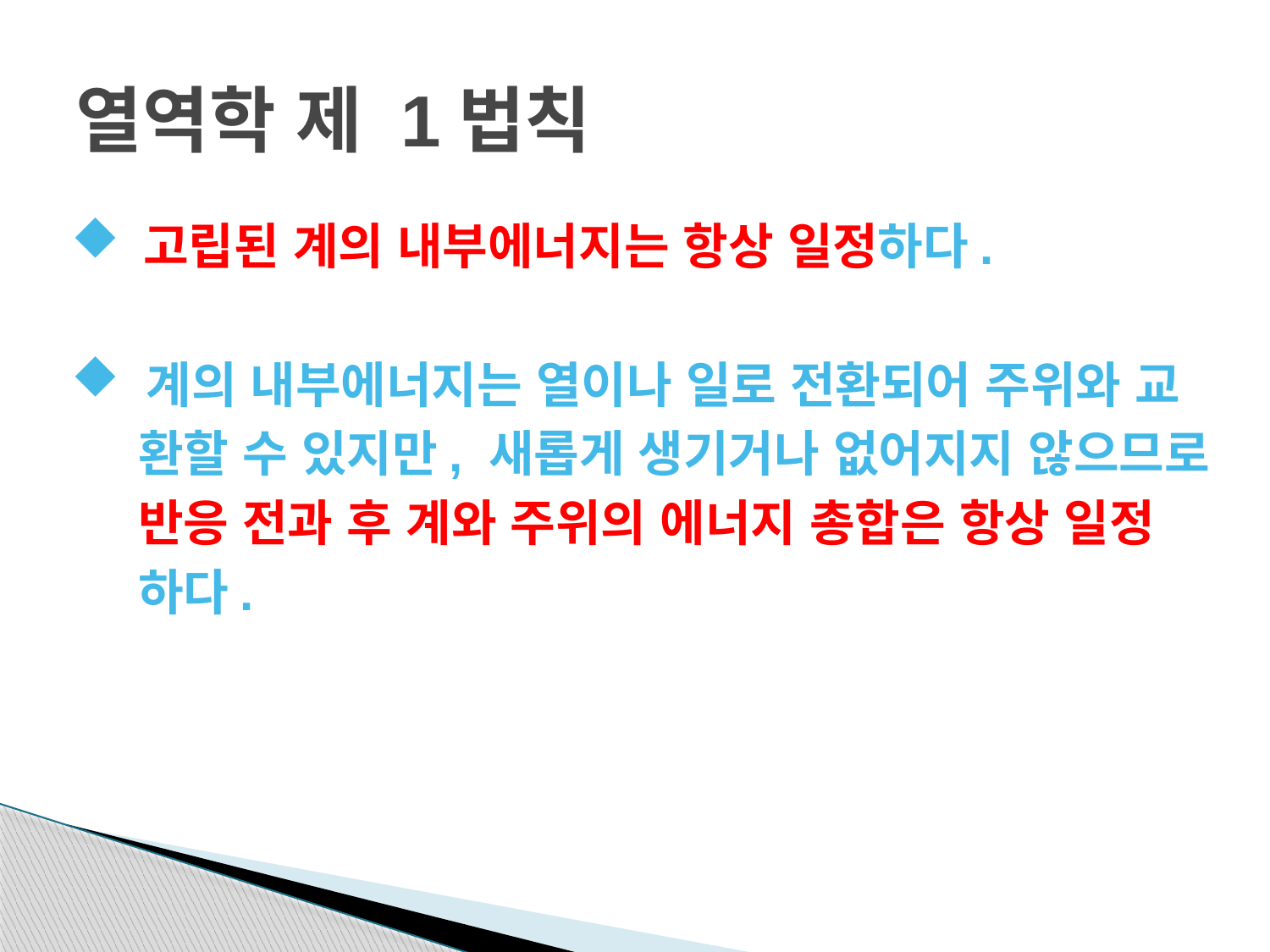

# 열역학 제 1법칙
 고립된 계의 내부에너지는 항상 일정하다.
 계의 내부에너지는 열이나 일로 전환되어 주위와 교
    환할 수 있지만, 새롭게 생기거나 없어지지 않으므로
    반응 전과 후 계와 주위의 에너지 총합은 항상 일정
    하다.